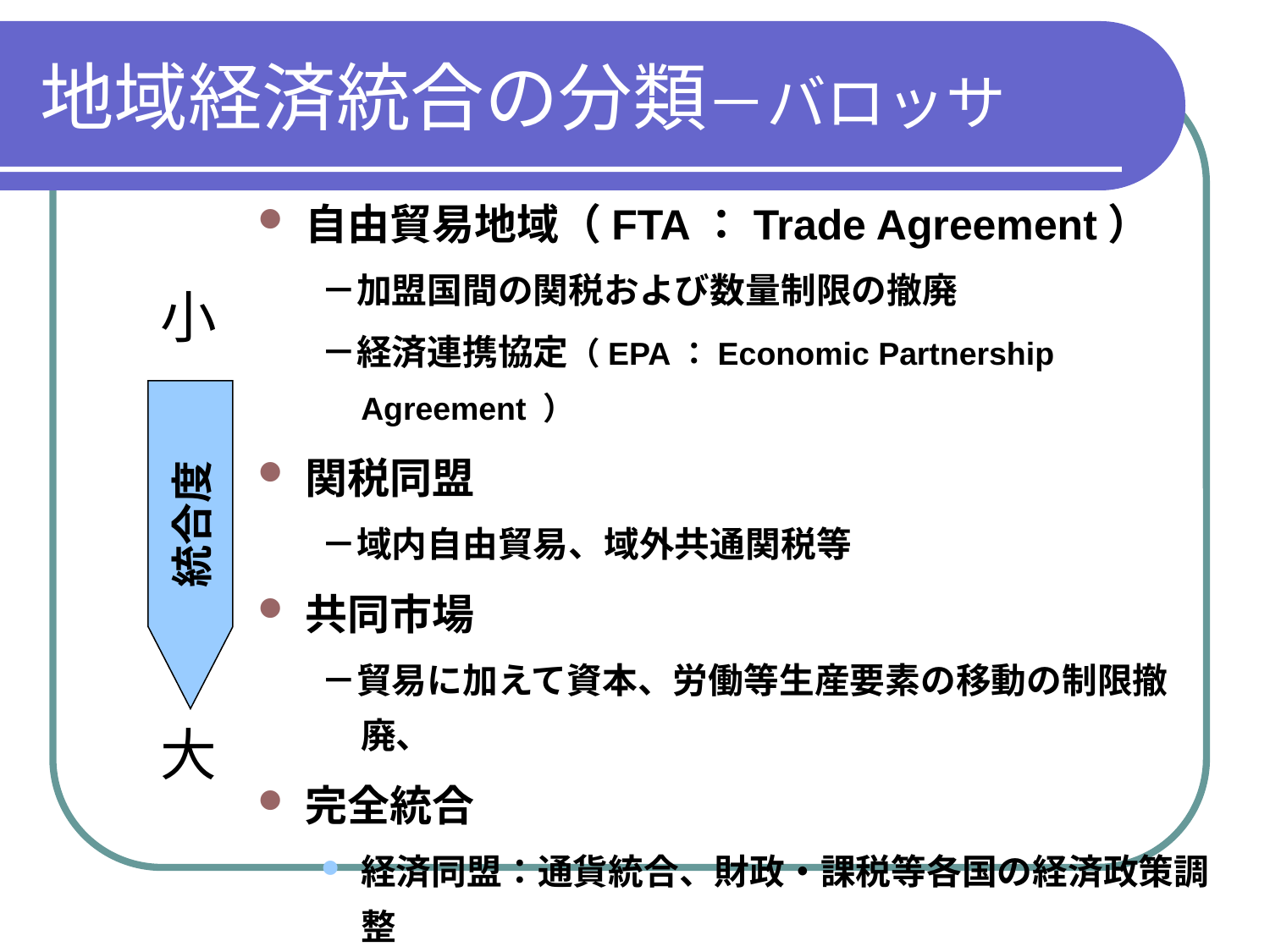

# 地域経済統合の分類－バロッサ
自由貿易地域（FTA：Trade Agreement）
－加盟国間の関税および数量制限の撤廃
－経済連携協定（EPA：Economic Partnership Agreement ）
関税同盟
－域内自由貿易、域外共通関税等
共同市場
－貿易に加えて資本、労働等生産要素の移動の制限撤廃、
完全統合
経済同盟：通貨統合、財政・課税等各国の経済政策調整
経済統合：超国家的中央機関、単一国家的共通政策
小

統合度
大